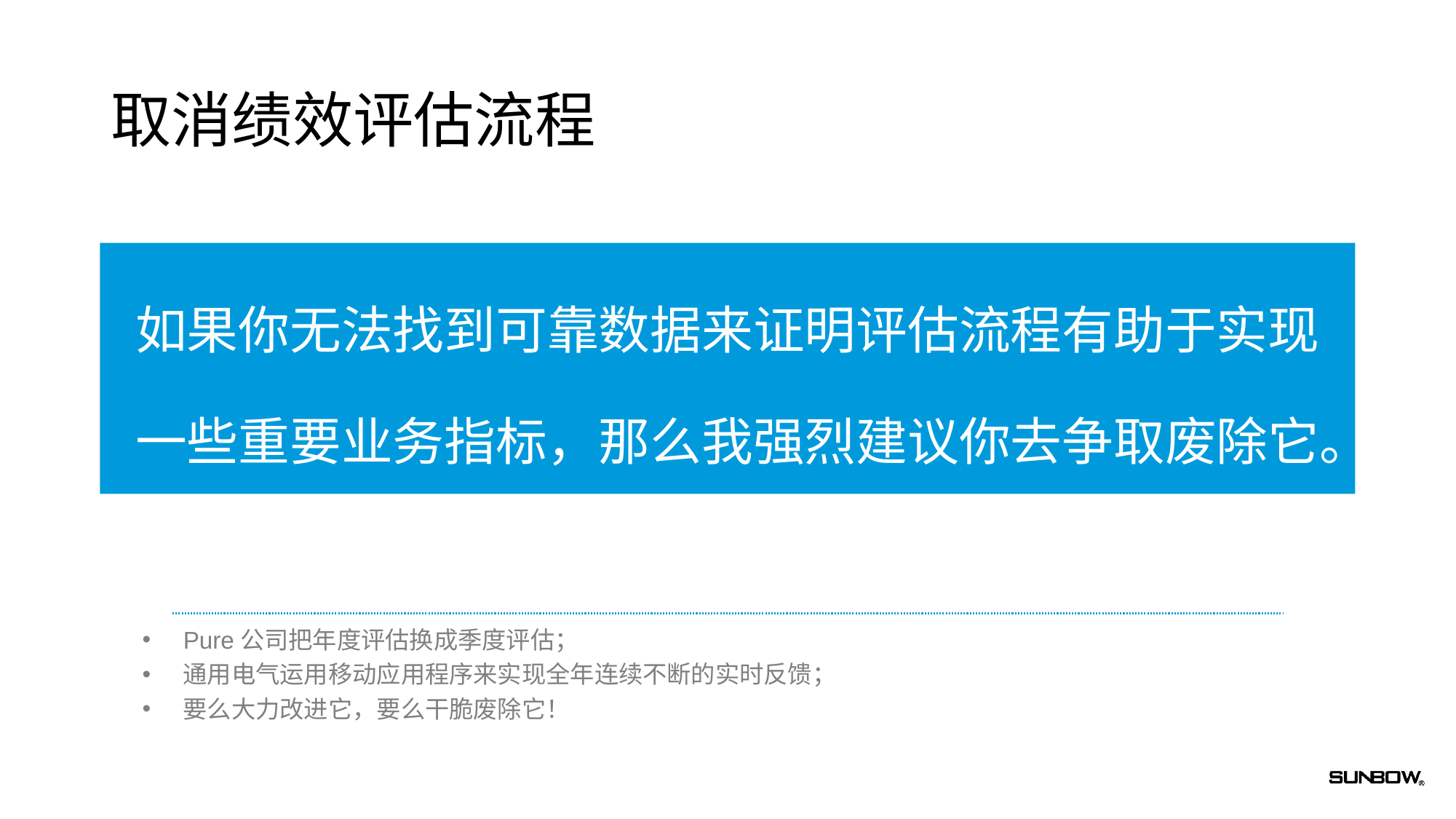

# 取消绩效评估流程
如果你无法找到可靠数据来证明评估流程有助于实现一些重要业务指标，那么我强烈建议你去争取废除它。
Pure公司把年度评估换成季度评估；
通用电气运用移动应用程序来实现全年连续不断的实时反馈；
要么大力改进它，要么干脆废除它！
58